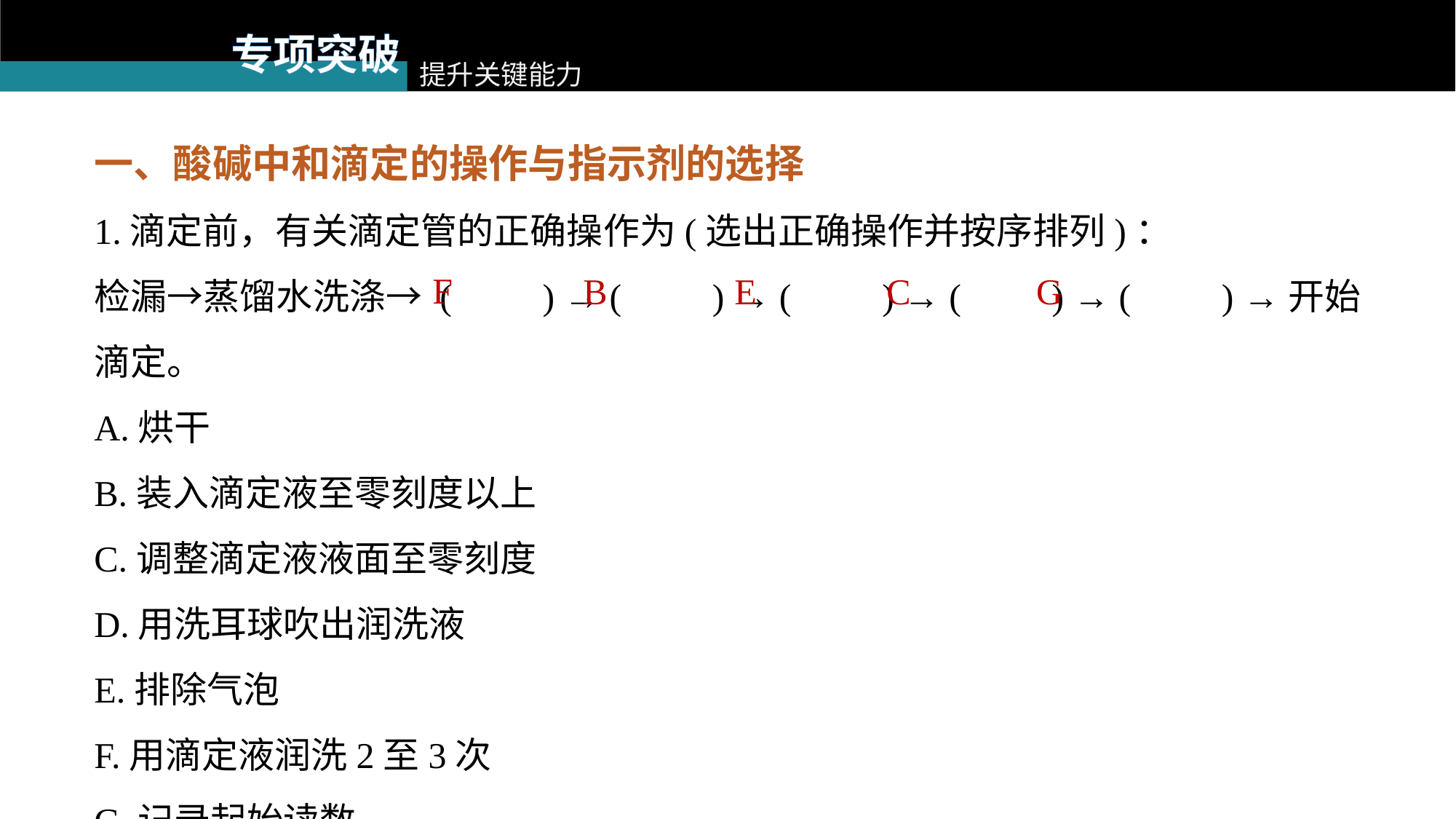

专项突破
提升关键能力

一、酸碱中和滴定的操作与指示剂的选择
1.滴定前，有关滴定管的正确操作为(选出正确操作并按序排列)：
检漏→蒸馏水洗涤→ (　　) → (　　) → (　　) → (　　) → (　　) →开始滴定。
A.烘干
B.装入滴定液至零刻度以上
C.调整滴定液液面至零刻度
D.用洗耳球吹出润洗液
E.排除气泡
F.用滴定液润洗2至3次
G.记录起始读数
F
G
B
E
C